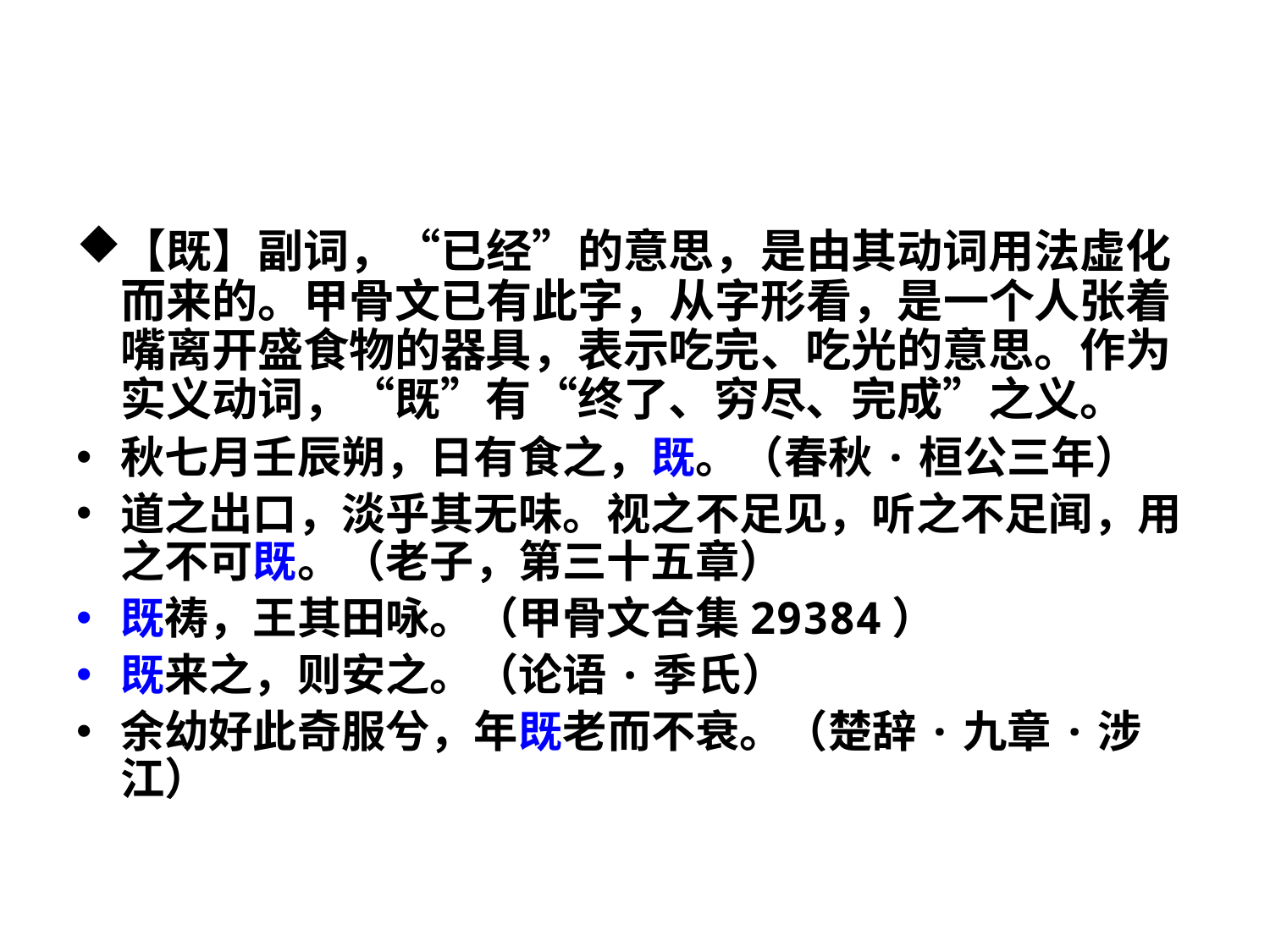

#
【既】副词，“已经”的意思，是由其动词用法虚化而来的。甲骨文已有此字，从字形看，是一个人张着嘴离开盛食物的器具，表示吃完、吃光的意思。作为实义动词，“既”有“终了、穷尽、完成”之义。
秋七月壬辰朔，日有食之，既。（春秋·桓公三年）
道之出口，淡乎其无味。视之不足见，听之不足闻，用之不可既。（老子，第三十五章）
既祷，王其田咏。（甲骨文合集29384）
既来之，则安之。（论语·季氏）
余幼好此奇服兮，年既老而不衰。（楚辞·九章·涉江）